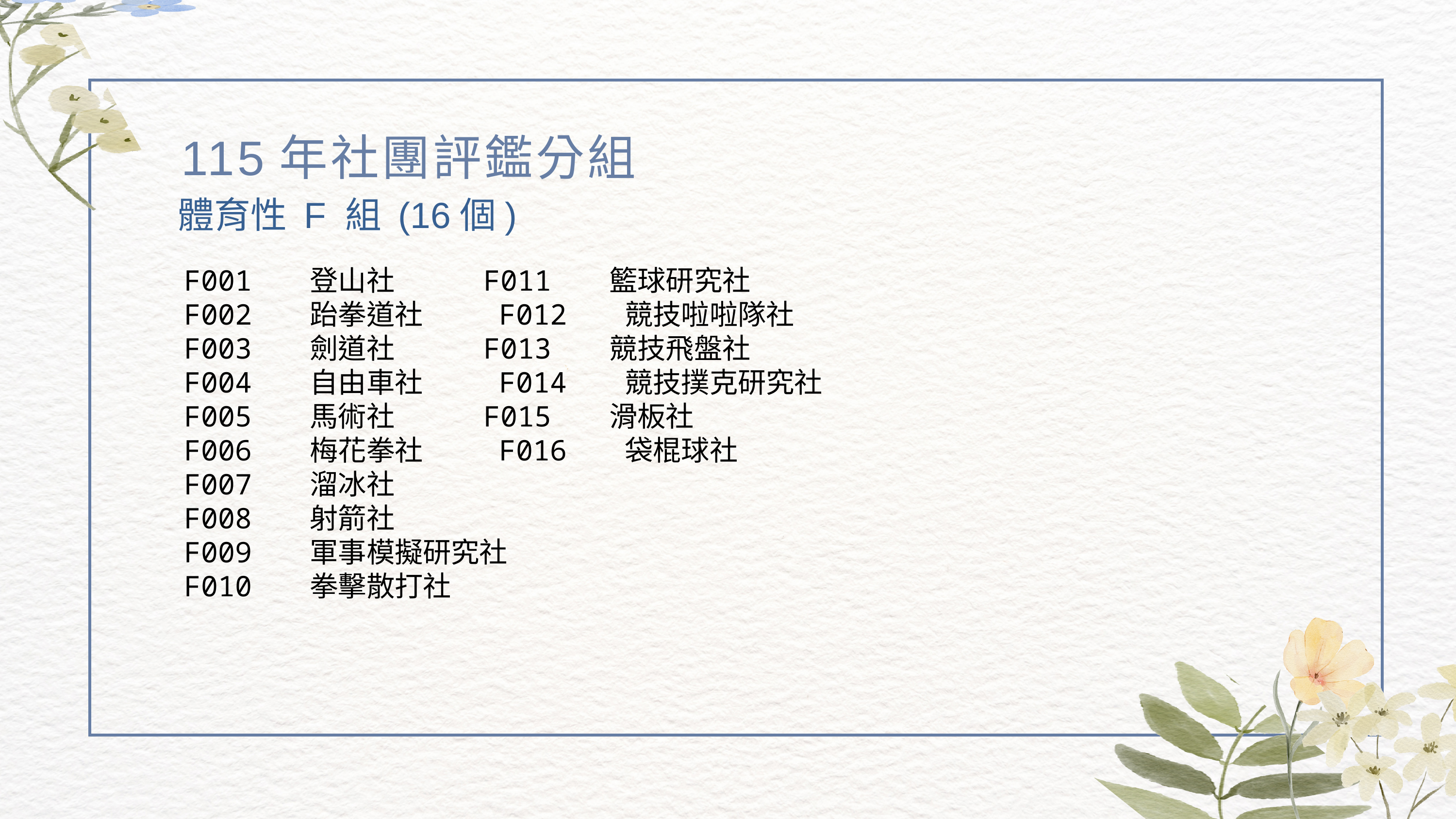

115年社團評鑑分組
體育性 F 組 (16個)
F001   登山社             F011   籃球研究社
F002   跆拳道社           F012   競技啦啦隊社
F003   劍道社             F013   競技飛盤社
F004   自由車社           F014   競技撲克研究社
F005   馬術社             F015   滑板社
F006   梅花拳社           F016   袋棍球社
F007   溜冰社
F008   射箭社
F009   軍事模擬研究社
F010   拳擊散打社